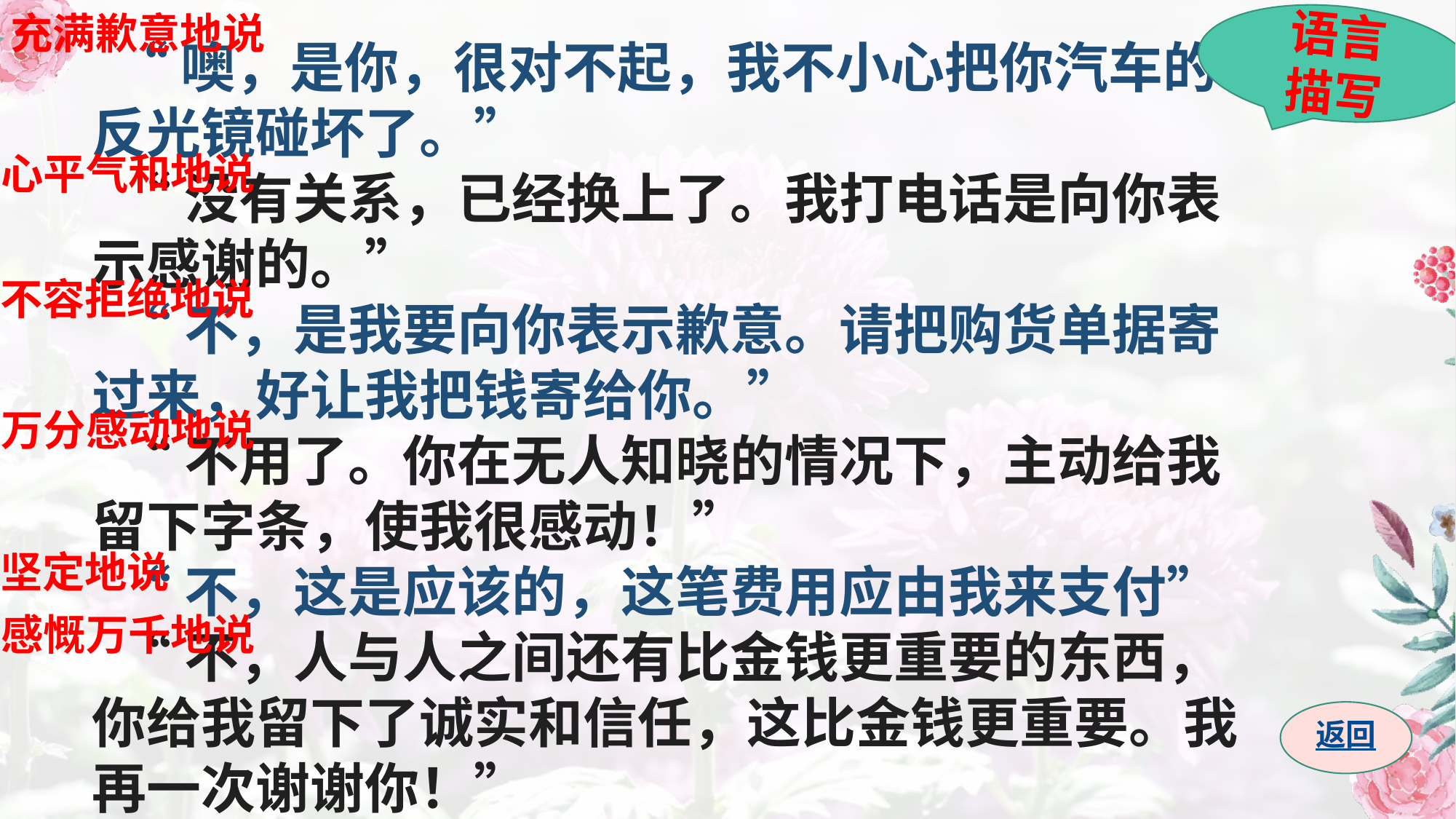

充满歉意地说
语言
描写
  “噢，是你，很对不起，我不小心把你汽车的反光镜碰坏了。”
  “没有关系，已经换上了。我打电话是向你表示感谢的。”
  “不，是我要向你表示歉意。请把购货单据寄过来，好让我把钱寄给你。”
  “不用了。你在无人知晓的情况下，主动给我留下字条，使我很感动！”
  “不，这是应该的，这笔费用应由我来支付”
  “不，人与人之间还有比金钱更重要的东西，你给我留下了诚实和信任，这比金钱更重要。我再一次谢谢你！”

心平气和地说
不容拒绝地说

万分感动地说
坚定地说
感慨万千地说

返回